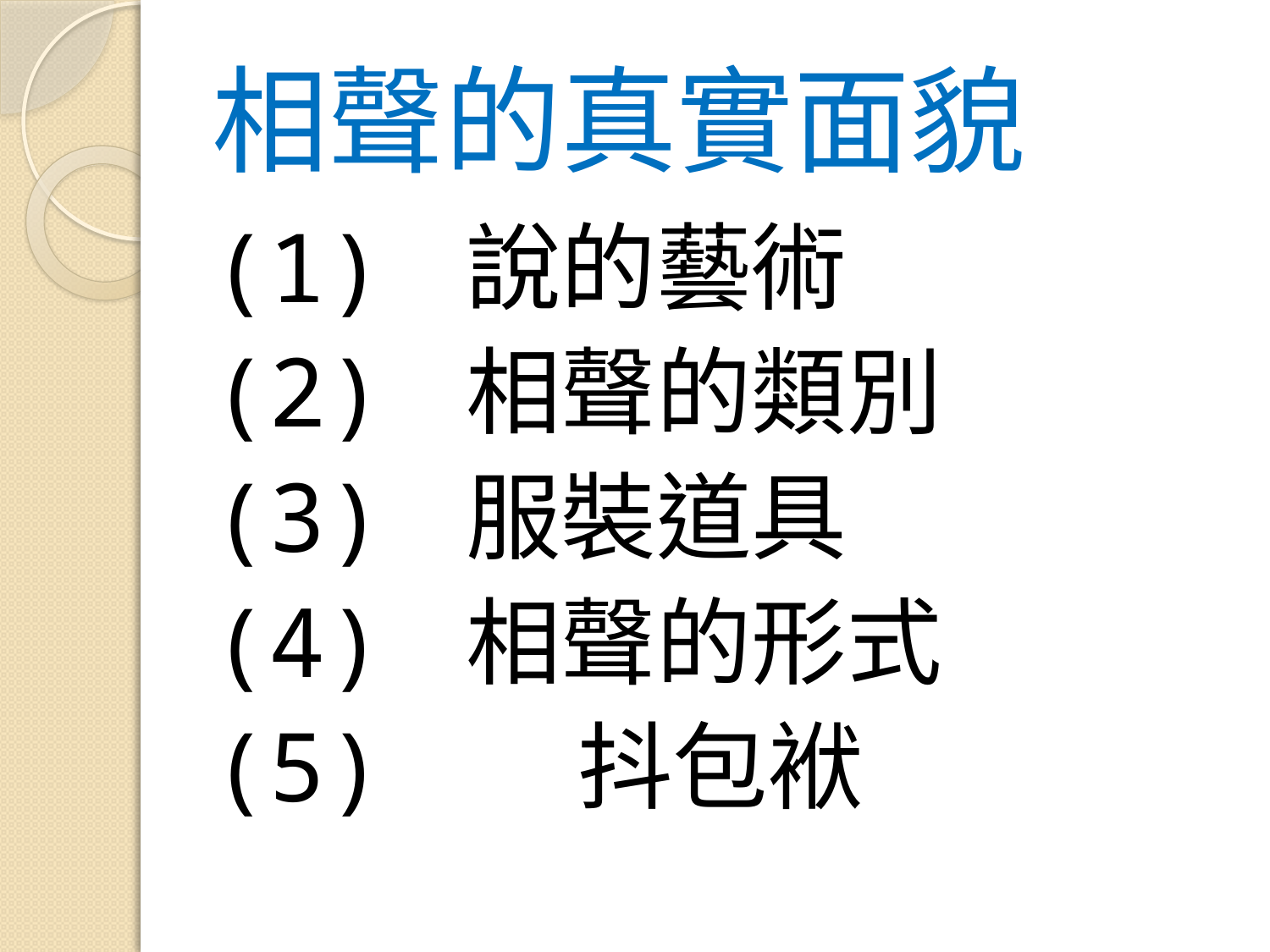

# 相聲的真實面貌
(1)	說的藝術
(2)	相聲的類別
(3)	服裝道具
(4)	相聲的形式
(5)   抖包袱